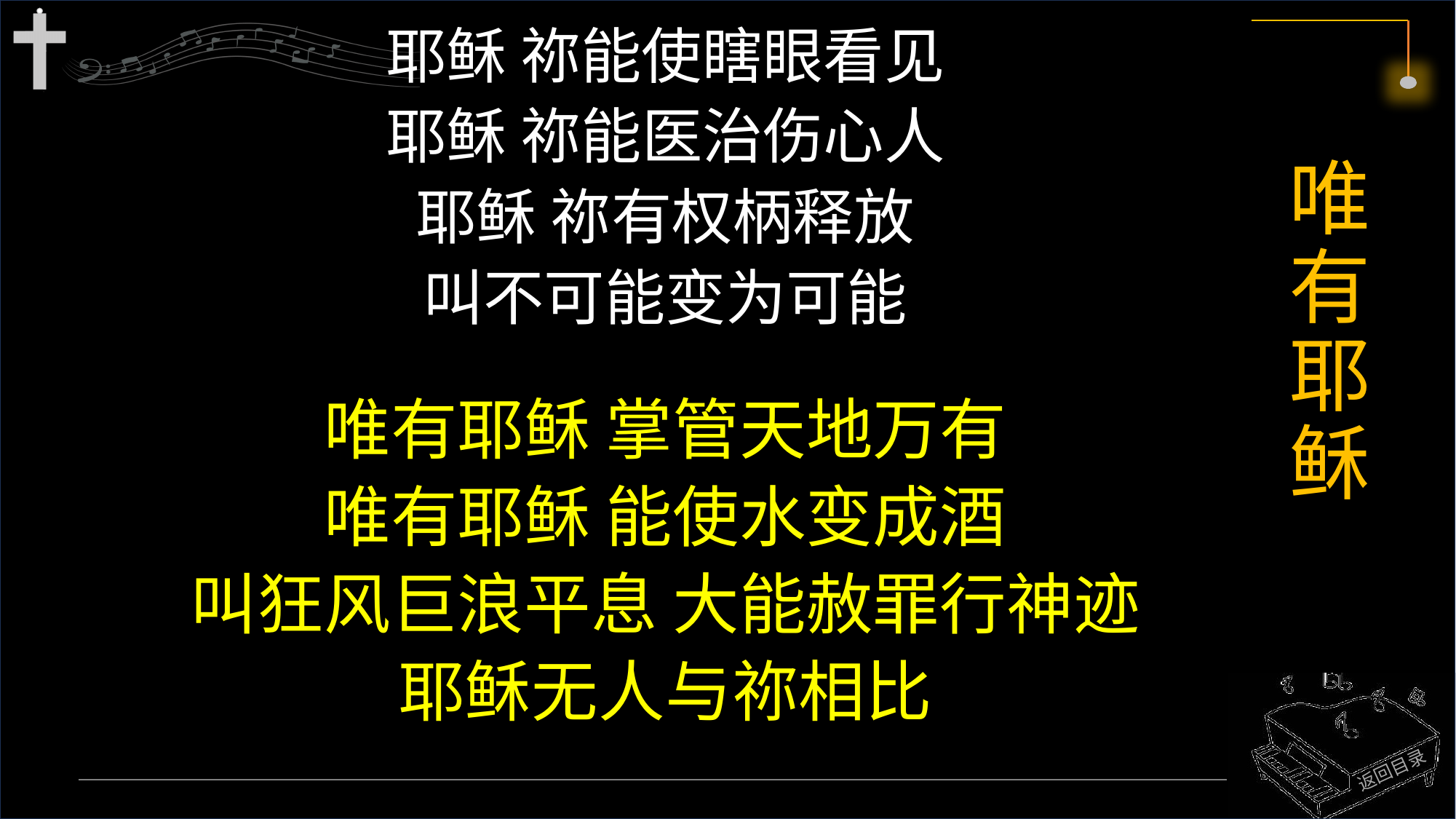

耶稣 祢能使瞎眼看见
耶稣 祢能医治伤心人
耶稣 祢有权柄释放
叫不可能变为可能

唯有耶稣 掌管天地万有
唯有耶稣 能使水变成酒
叫狂风巨浪平息 大能赦罪行神迹
耶稣无人与祢相比
# 唯有耶稣